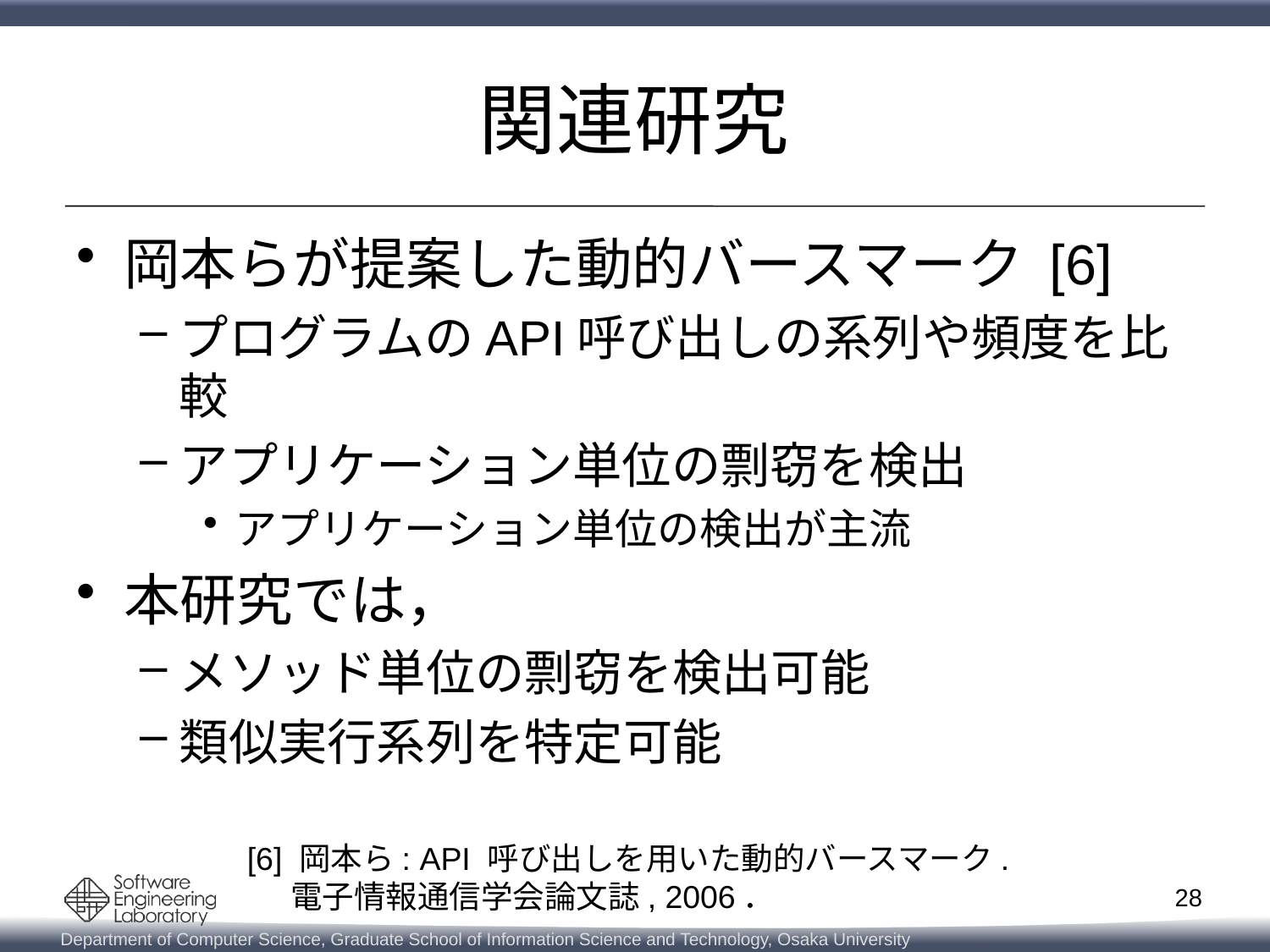

# 関連研究
岡本らが提案した動的バースマーク [6]
プログラムのAPI呼び出しの系列や頻度を比較
アプリケーション単位の剽窃を検出
アプリケーション単位の検出が主流
本研究では，
メソッド単位の剽窃を検出可能
類似実行系列を特定可能
[6] 岡本ら: API 呼び出しを用いた動的バースマーク.
     電子情報通信学会論文誌, 2006．
28